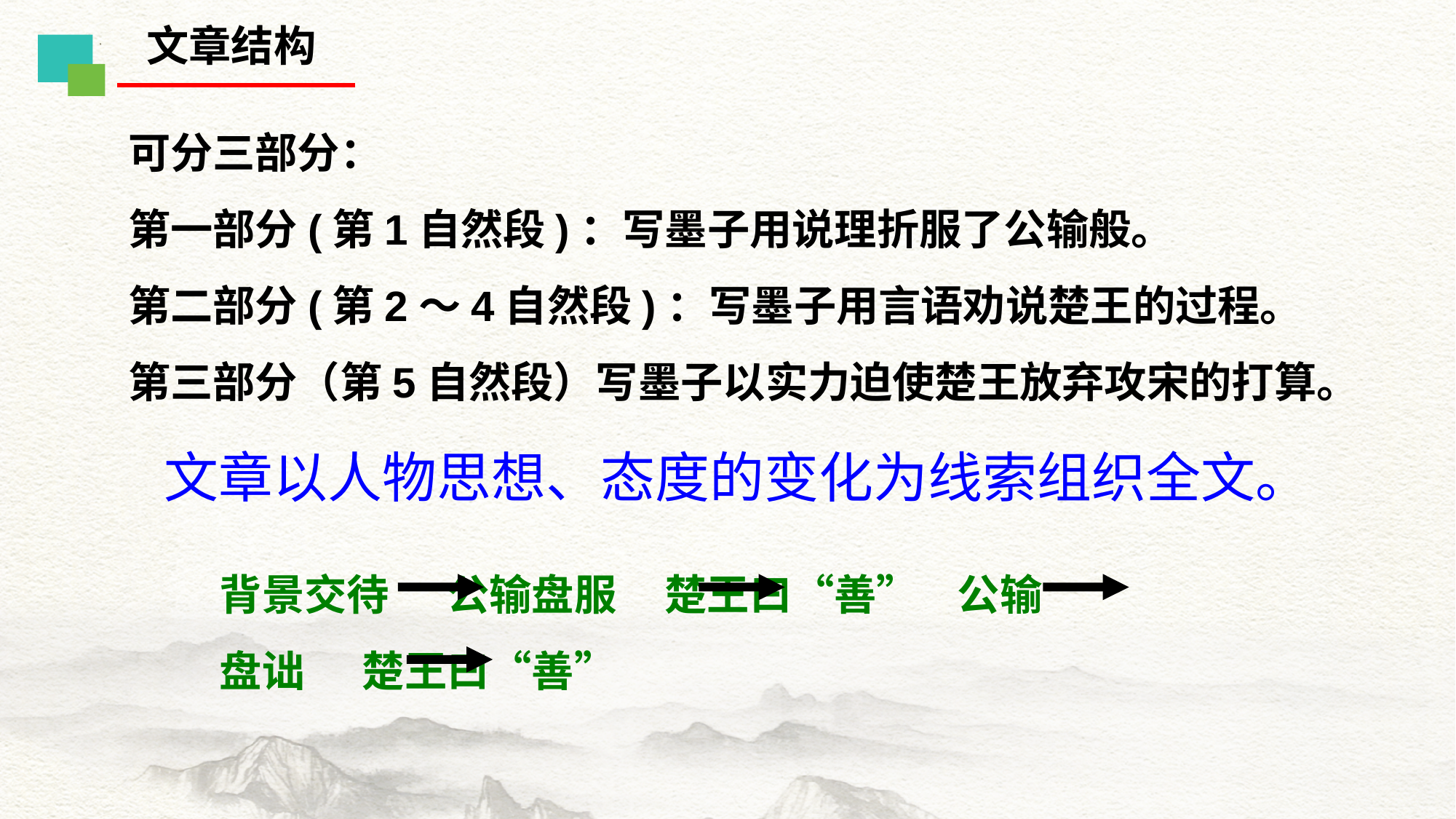

文章结构

可分三部分：
第一部分(第1自然段)：写墨子用说理折服了公输般。
第二部分(第2～4自然段)：写墨子用言语劝说楚王的过程。
第三部分（第5自然段）写墨子以实力迫使楚王放弃攻宋的打算。
文章以人物思想、态度的变化为线索组织全文。
背景交待      公输盘服     楚王曰“善”    公输盘诎      楚王曰“善”